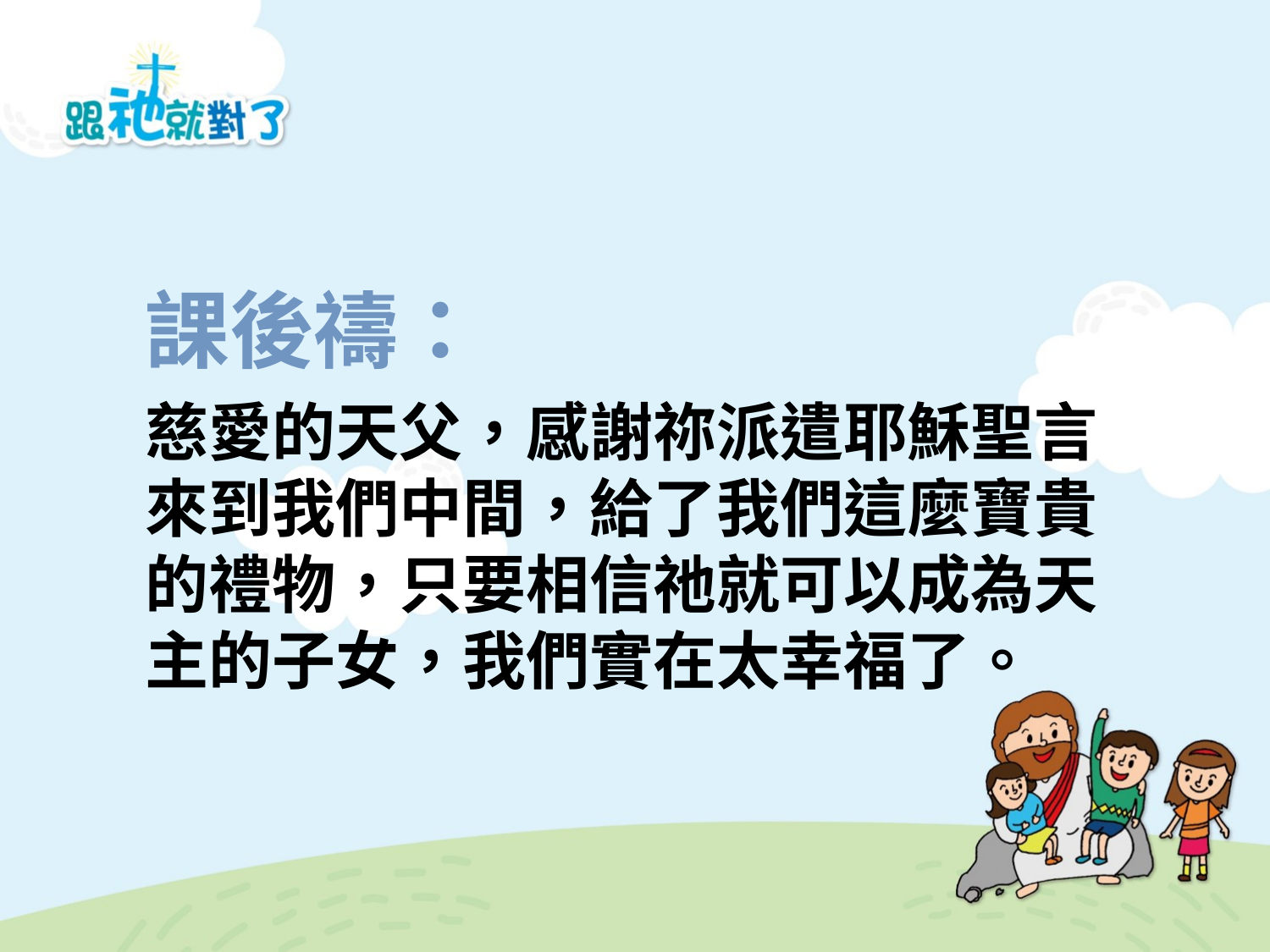

課後禱：
慈愛的天父，感謝祢派遣耶穌聖言來到我們中間，給了我們這麼寶貴的禮物，只要相信祂就可以成為天主的子女，我們實在太幸福了。